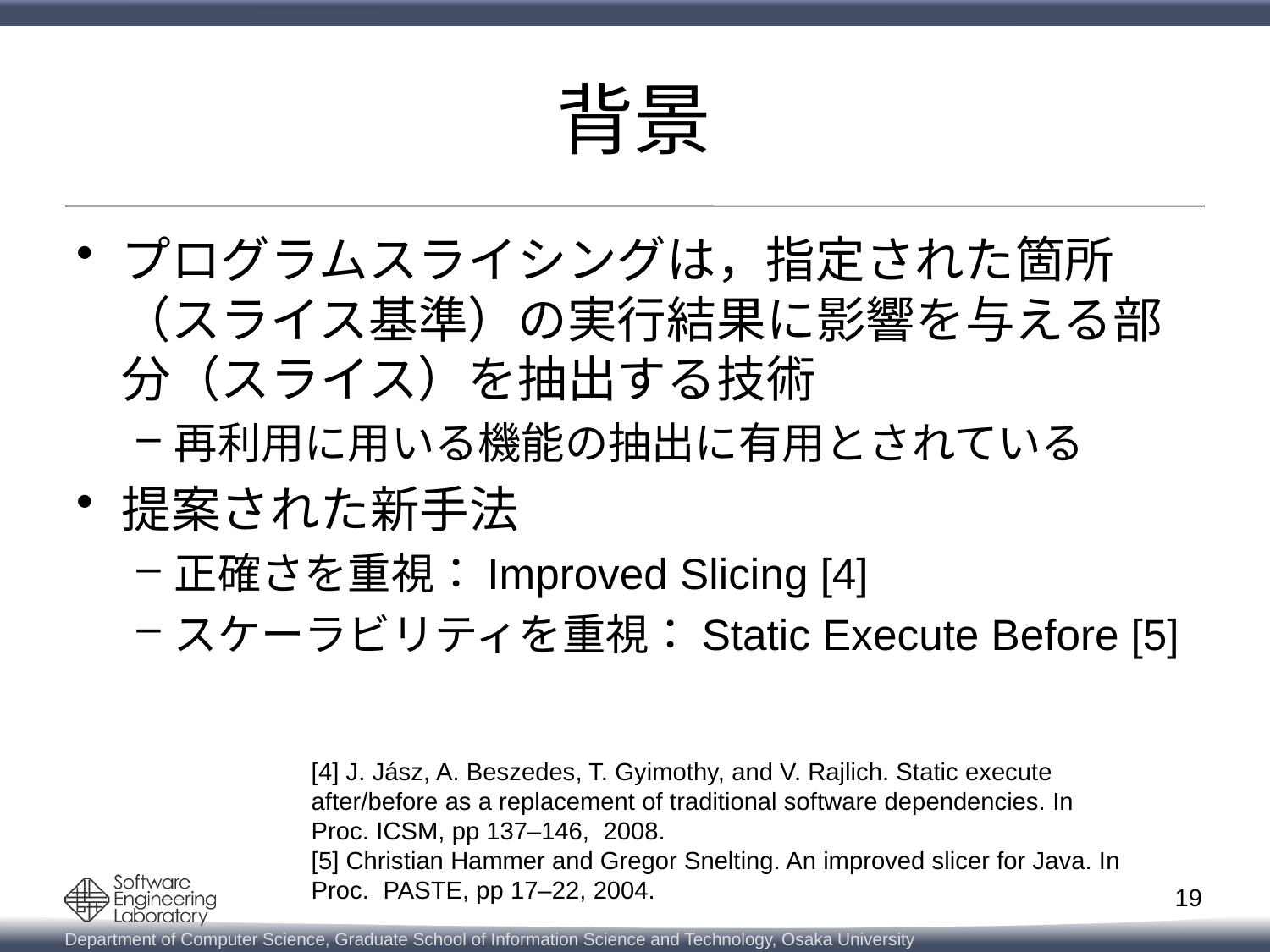

# 背景
プログラムスライシングは，指定された箇所（スライス基準）の実行結果に影響を与える部分（スライス）を抽出する技術
再利用に用いる機能の抽出に有用とされている
提案された新手法
正確さを重視：Improved Slicing [4]
スケーラビリティを重視：Static Execute Before [5]

[4] J. Jász, A. Beszedes, T. Gyimothy, and V. Rajlich. Static execute
after/before as a replacement of traditional software dependencies. In
Proc. ICSM, pp 137–146,  2008.
[5] Christian Hammer and Gregor Snelting. An improved slicer for Java. In
Proc.  PASTE, pp 17–22, 2004.
19